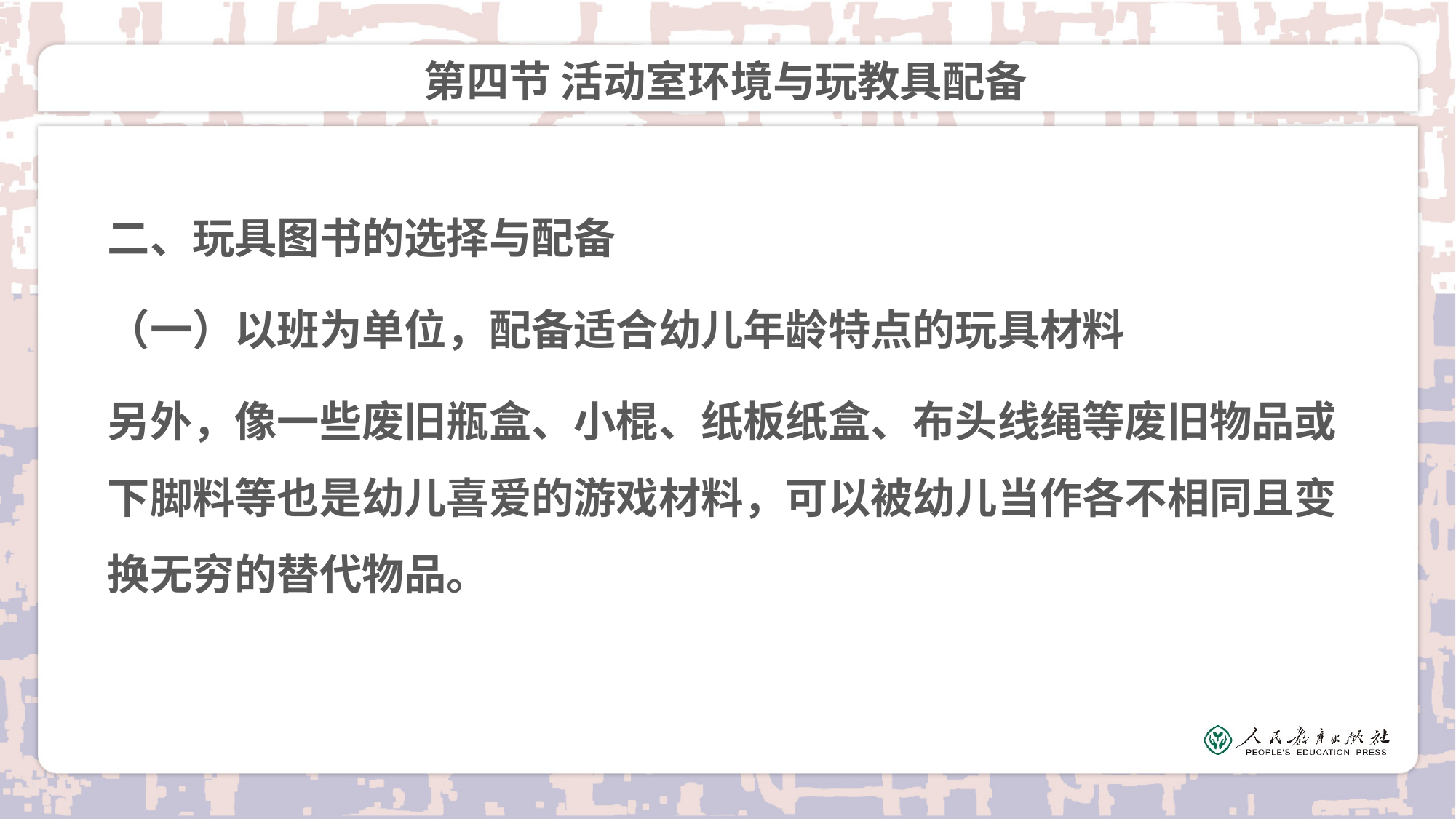

# 第四节 活动室环境与玩教具配备
二、玩具图书的选择与配备
（一）以班为单位，配备适合幼儿年龄特点的玩具材料
另外，像一些废旧瓶盒、小棍、纸板纸盒、布头线绳等废旧物品或下脚料等也是幼儿喜爱的游戏材料，可以被幼儿当作各不相同且变换无穷的替代物品。